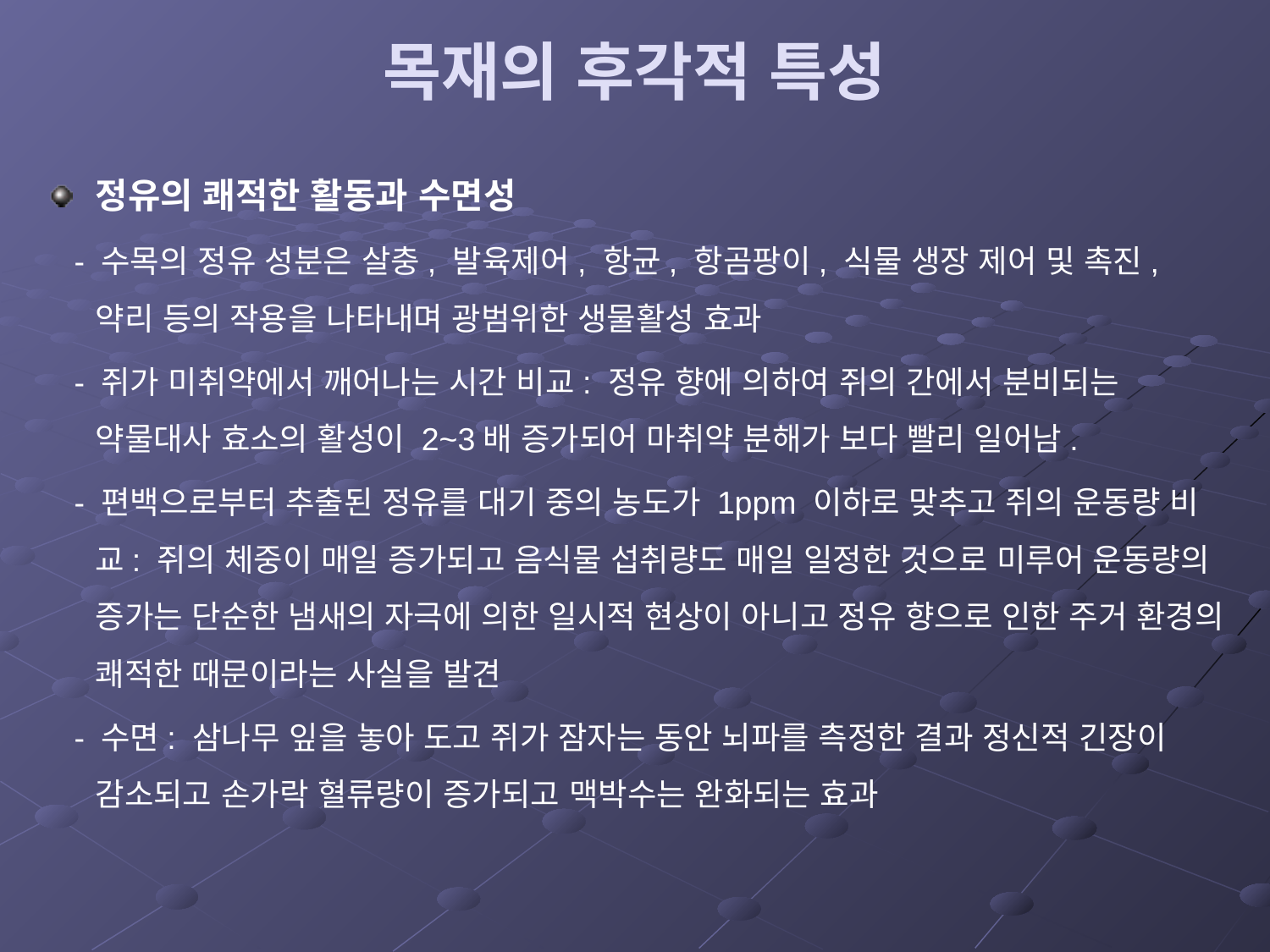

# 목재의 후각적 특성
정유의 쾌적한 활동과 수면성
   - 수목의 정유 성분은 살충, 발육제어, 항균, 항곰팡이, 식물 생장 제어 및 촉진, 약리 등의 작용을 나타내며 광범위한 생물활성 효과
   - 쥐가 미취약에서 깨어나는 시간 비교: 정유 향에 의하여 쥐의 간에서 분비되는 약물대사 효소의 활성이 2~3배 증가되어 마취약 분해가 보다 빨리 일어남.
   - 편백으로부터 추출된 정유를 대기 중의 농도가 1ppm 이하로 맞추고 쥐의 운동량 비교: 쥐의 체중이 매일 증가되고 음식물 섭취량도 매일 일정한 것으로 미루어 운동량의 증가는 단순한 냄새의 자극에 의한 일시적 현상이 아니고 정유 향으로 인한 주거 환경의 쾌적한 때문이라는 사실을 발견
   - 수면: 삼나무 잎을 놓아 도고 쥐가 잠자는 동안 뇌파를 측정한 결과 정신적 긴장이 감소되고 손가락 혈류량이 증가되고 맥박수는 완화되는 효과